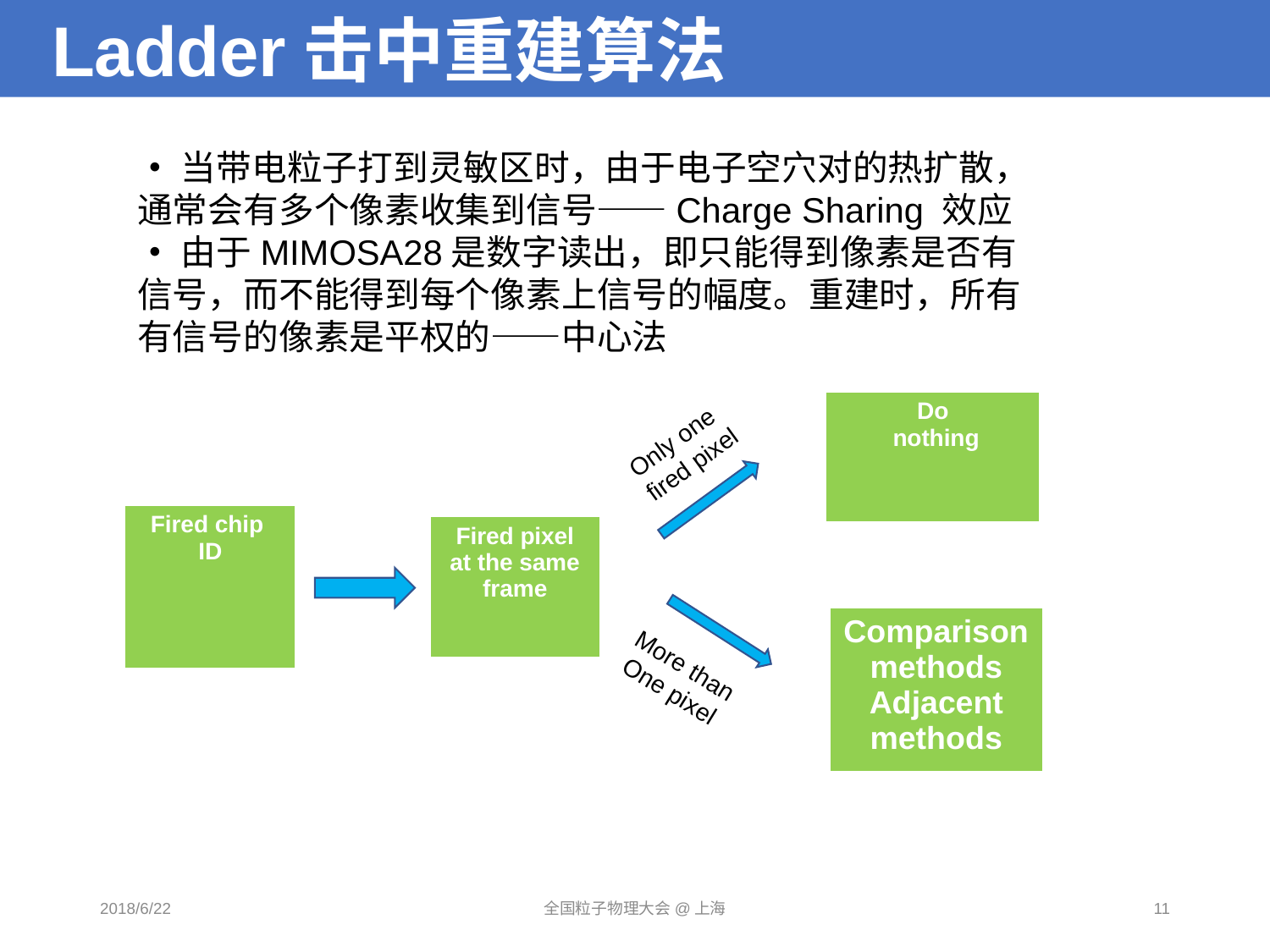

Ladder击中重建算法
•当带电粒子打到灵敏区时，由于电子空穴对的热扩散，通常会有多个像素收集到信号——Charge Sharing 效应
•由于MIMOSA28是数字读出，即只能得到像素是否有信号，而不能得到每个像素上信号的幅度。重建时，所有有信号的像素是平权的——中心法
| Do nothing |
| --- |
Only one
 fired pixel

| Fired chip ID |
| --- |
| Fired pixel at the same frame |
| --- |

| Comparison methods Adjacent methods |
| --- |

More than
One pixel
2018/6/22
全国粒子物理大会@上海
11